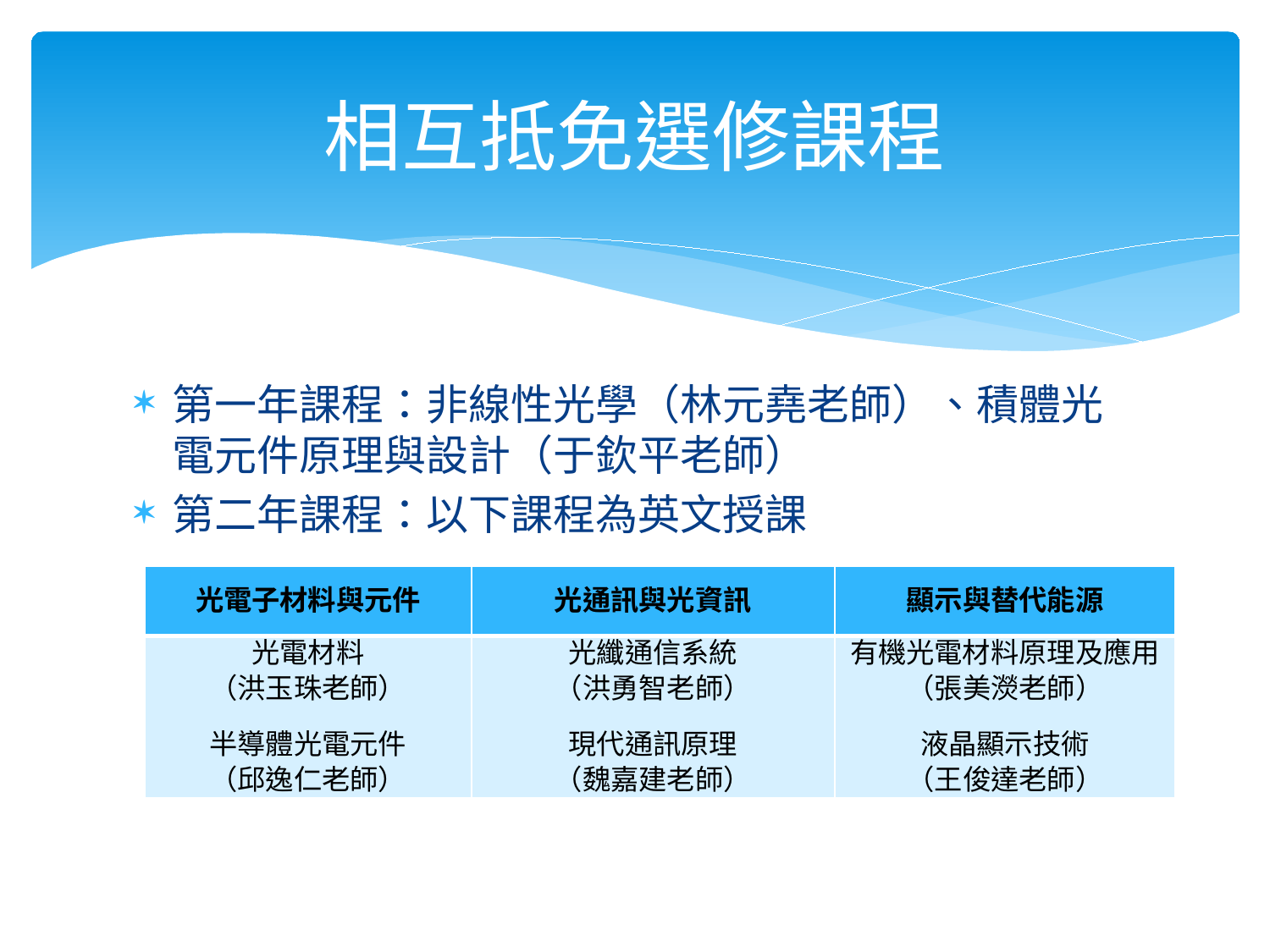

# 相互抵免選修課程
第一年課程：非線性光學（林元堯老師）、積體光電元件原理與設計（于欽平老師）
第二年課程：以下課程為英文授課

| 光電子材料與元件 | 光通訊與光資訊 | 顯示與替代能源 |
| --- | --- | --- |
| 光電材料 （洪玉珠老師） 半導體光電元件 （邱逸仁老師） | 光纖通信系統 （洪勇智老師） 現代通訊原理 （魏嘉建老師） | 有機光電材料原理及應用 （張美濙老師） 液晶顯示技術 （王俊達老師） |